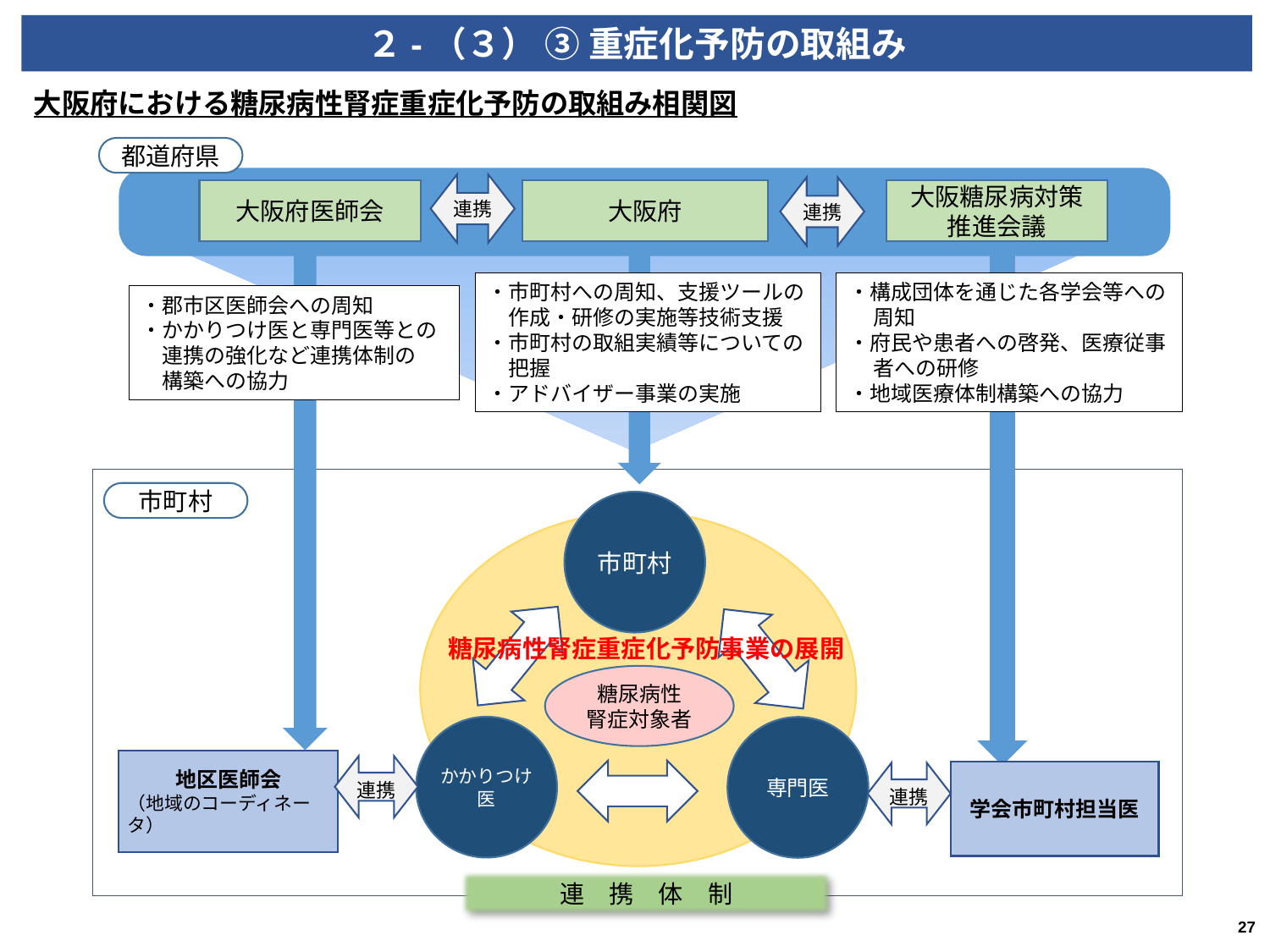

２-（３） ③ 重症化予防の取組み
大阪府における糖尿病性腎症重症化予防の取組み相関図
都道府県

連携
連携
大阪府医師会
大阪府
大阪糖尿病対策推進会議

・市町村への周知、支援ツールの
　作成・研修の実施等技術支援
・市町村の取組実績等についての
　把握
・アドバイザー事業の実施
・構成団体を通じた各学会等への周知
・府民や患者への啓発、医療従事者への研修
・地域医療体制構築への協力
・郡市区医師会への周知
・かかりつけ医と専門医等との
　連携の強化など連携体制の
　構築への協力

市町村
市町村

糖尿病性腎症重症化予防事業の展開
糖尿病性
腎症対象者
かかりつけ医
専門医
地区医師会
（地域のコーディネータ）
連携

学会市町村担当医
連携
連　携　体　制
27